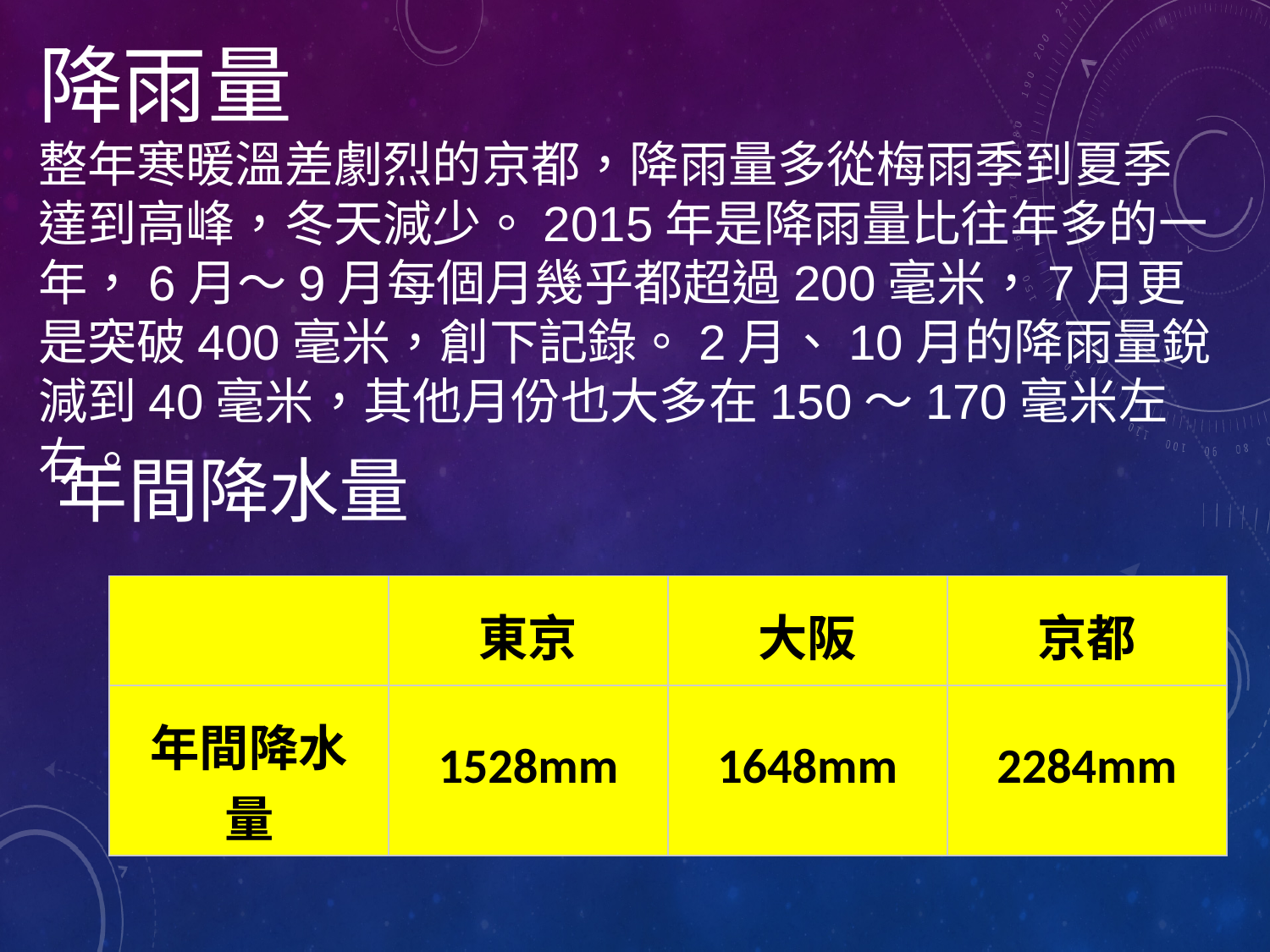

降雨量
整年寒暖溫差劇烈的京都，降雨量多從梅雨季到夏季達到高峰，冬天減少。2015年是降雨量比往年多的一年，6月～9月每個月幾乎都超過200毫米，7月更是突破400毫米，創下記錄。2月、10月的降雨量銳減到40毫米，其他月份也大多在150～170毫米左右。
年間降水量
|  | 東京 | 大阪 | 京都 |
| --- | --- | --- | --- |
| 年間降水量 | 1528mm | 1648mm | 2284mm |